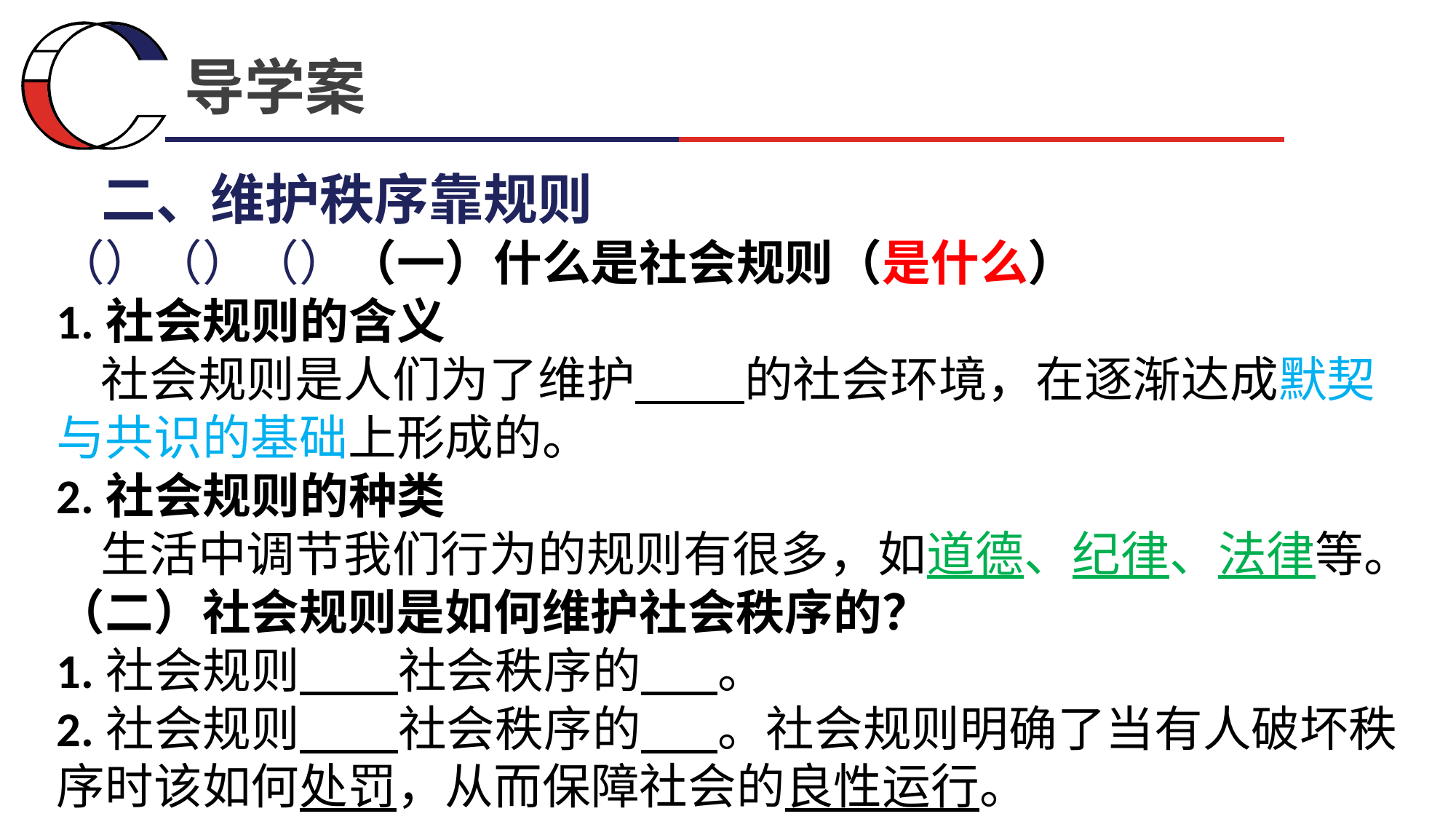

导学案
二、维护秩序靠规则
（）（）（）（一）什么是社会规则（是什么）
1.社会规则的含义
   社会规则是人们为了维护          的社会环境，在逐渐达成默契与共识的基础上形成的。
2.社会规则的种类
   生活中调节我们行为的规则有很多，如道德、纪律、法律等。 （二）社会规则是如何维护社会秩序的？
1.社会规则         社会秩序的       。
2.社会规则         社会秩序的       。社会规则明确了当有人破坏秩序时该如何处罚，从而保障社会的良性运行。
（）（）